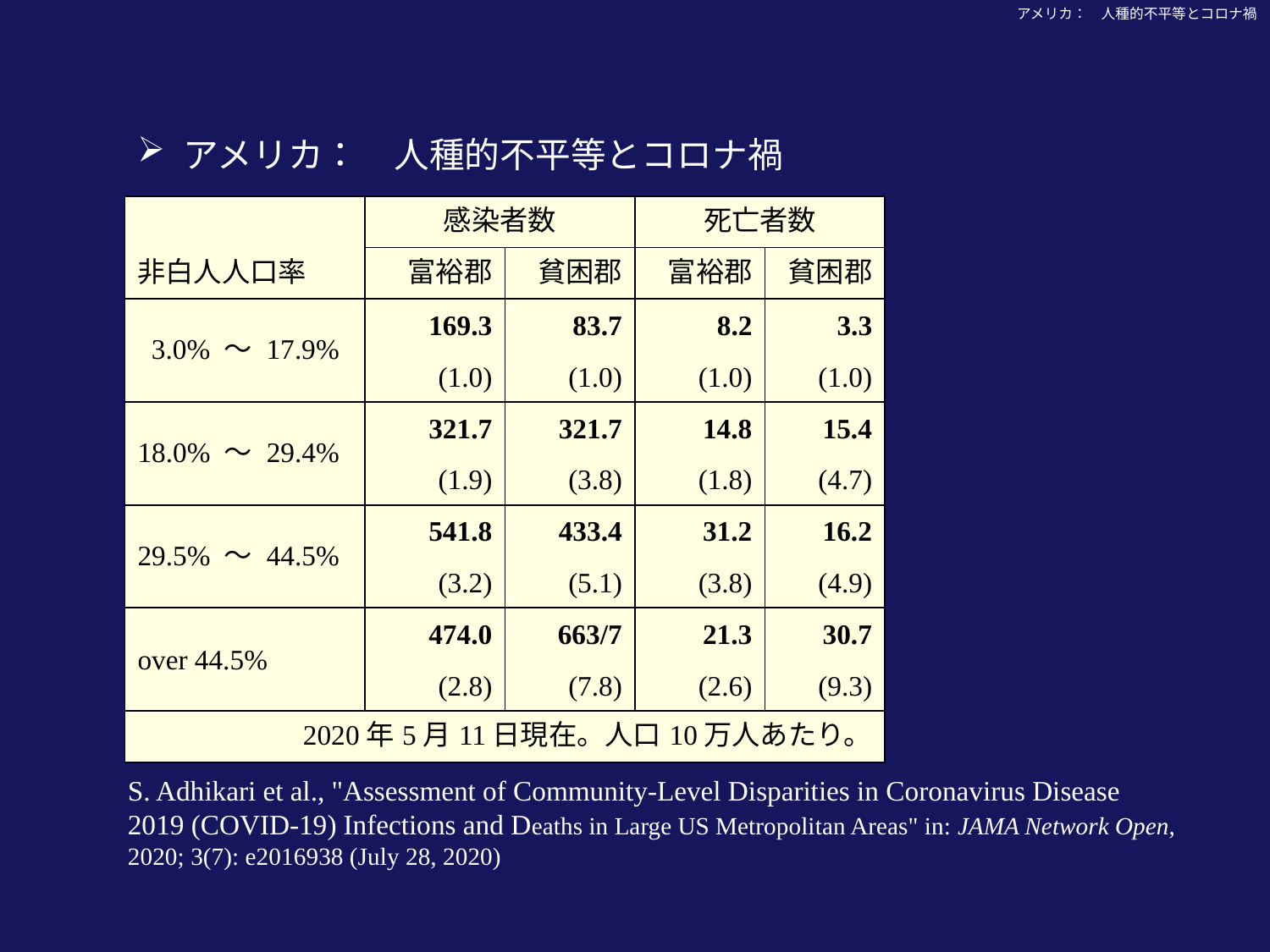

# アメリカ：　人種的不平等とコロナ禍
 アメリカ：　人種的不平等とコロナ禍
|  | 感染者数 |  | 死亡者数 |  |
| --- | --- | --- | --- | --- |
| 非白人人口率 | 富裕郡 | 貧困郡 | 富裕郡 | 貧困郡 |
| 3.0% ～ 17.9% | 169.3 | 83.7 | 8.2 | 3.3 |
|  | (1.0) | (1.0) | (1.0) | (1.0) |
| 18.0% ～ 29.4% | 321.7 | 321.7 | 14.8 | 15.4 |
|  | (1.9) | (3.8) | (1.8) | (4.7) |
| 29.5% ～ 44.5% | 541.8 | 433.4 | 31.2 | 16.2 |
|  | (3.2) | (5.1) | (3.8) | (4.9) |
| over 44.5% | 474.0 | 663/7 | 21.3 | 30.7 |
|  | (2.8) | (7.8) | (2.6) | (9.3) |
| 2020年5月11日現在。人口10万人あたり。 |  |  |  |  |
S. Adhikari et al., "Assessment of Community-Level Disparities in Coronavirus Disease 2019 (COVID-19) Infections and Deaths in Large US Metropolitan Areas" in: JAMA Network Open, 2020; 3(7): e2016938 (July 28, 2020)